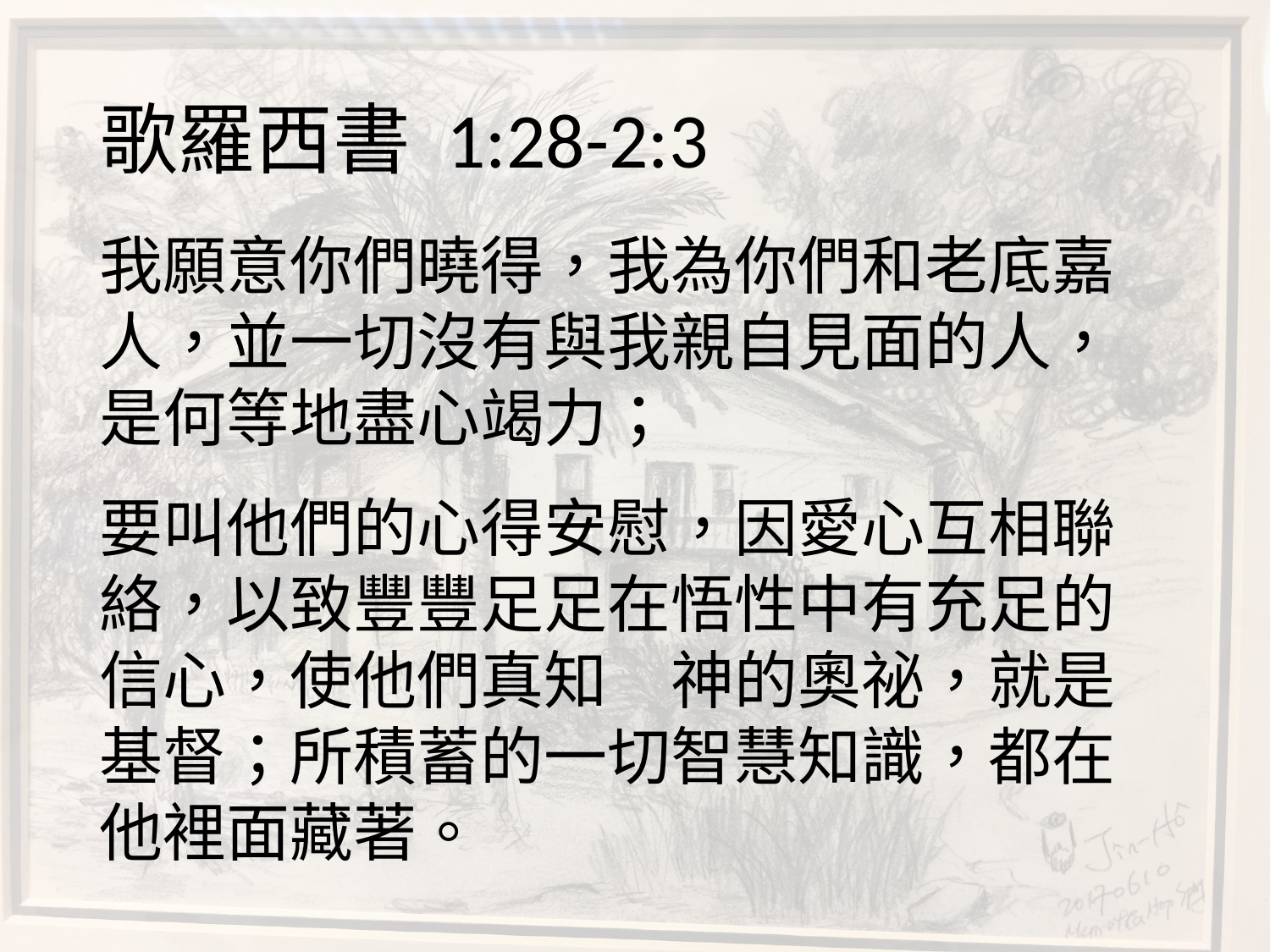

# 歌羅西書 1:28-2:3
我願意你們曉得，我為你們和老底嘉人，並一切沒有與我親自見面的人，是何等地盡心竭力；

要叫他們的心得安慰，因愛心互相聯絡，以致豐豐足足在悟性中有充足的信心，使他們真知　神的奧祕，就是基督；所積蓄的一切智慧知識，都在他裡面藏著。